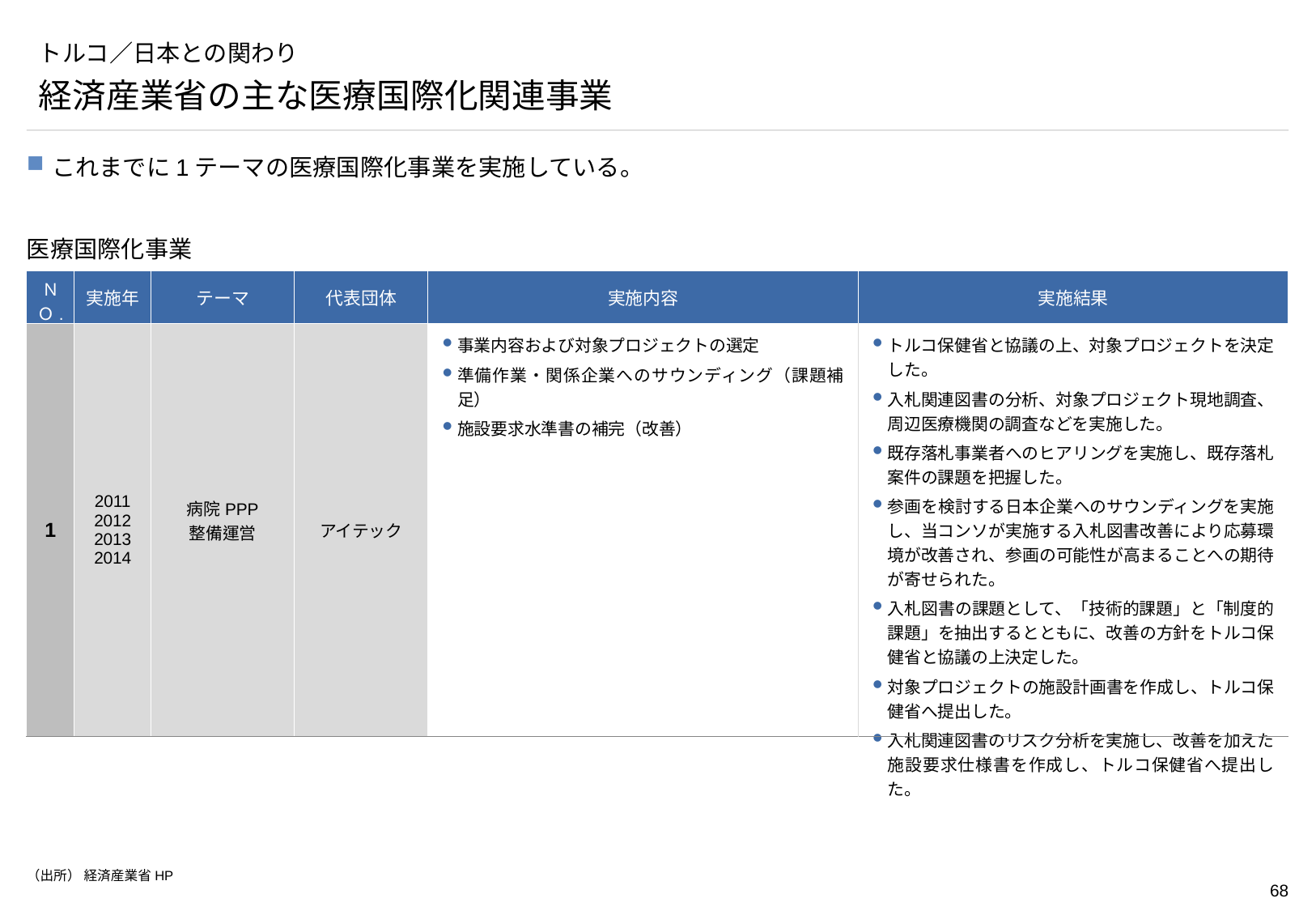

# トルコ／日本との関わり
経済産業省の主な医療国際化関連事業
これまでに1テーマの医療国際化事業を実施している。
医療国際化事業
| ＮＯ. | 実施年 | テーマ | 代表団体 | 実施内容 | 実施結果 |
| --- | --- | --- | --- | --- | --- |
| 1 | 2011 2012 2013 2014 | 病院PPP 整備運営 | アイテック | 事業内容および対象プロジェクトの選定 準備作業・関係企業へのサウンディング（課題補足） 施設要求水準書の補完（改善） | トルコ保健省と協議の上、対象プロジェクトを決定した。 入札関連図書の分析、対象プロジェクト現地調査、周辺医療機関の調査などを実施した。 既存落札事業者へのヒアリングを実施し、既存落札案件の課題を把握した。 参画を検討する日本企業へのサウンディングを実施し、当コンソが実施する入札図書改善により応募環境が改善され、参画の可能性が高まることへの期待が寄せられた。 入札図書の課題として、「技術的課題」と「制度的課題」を抽出するとともに、改善の方針をトルコ保健省と協議の上決定した。 対象プロジェクトの施設計画書を作成し、トルコ保健省へ提出した。 入札関連図書のリスク分析を実施し、改善を加えた施設要求仕様書を作成し、トルコ保健省へ提出した。 |
（出所） 経済産業省HP